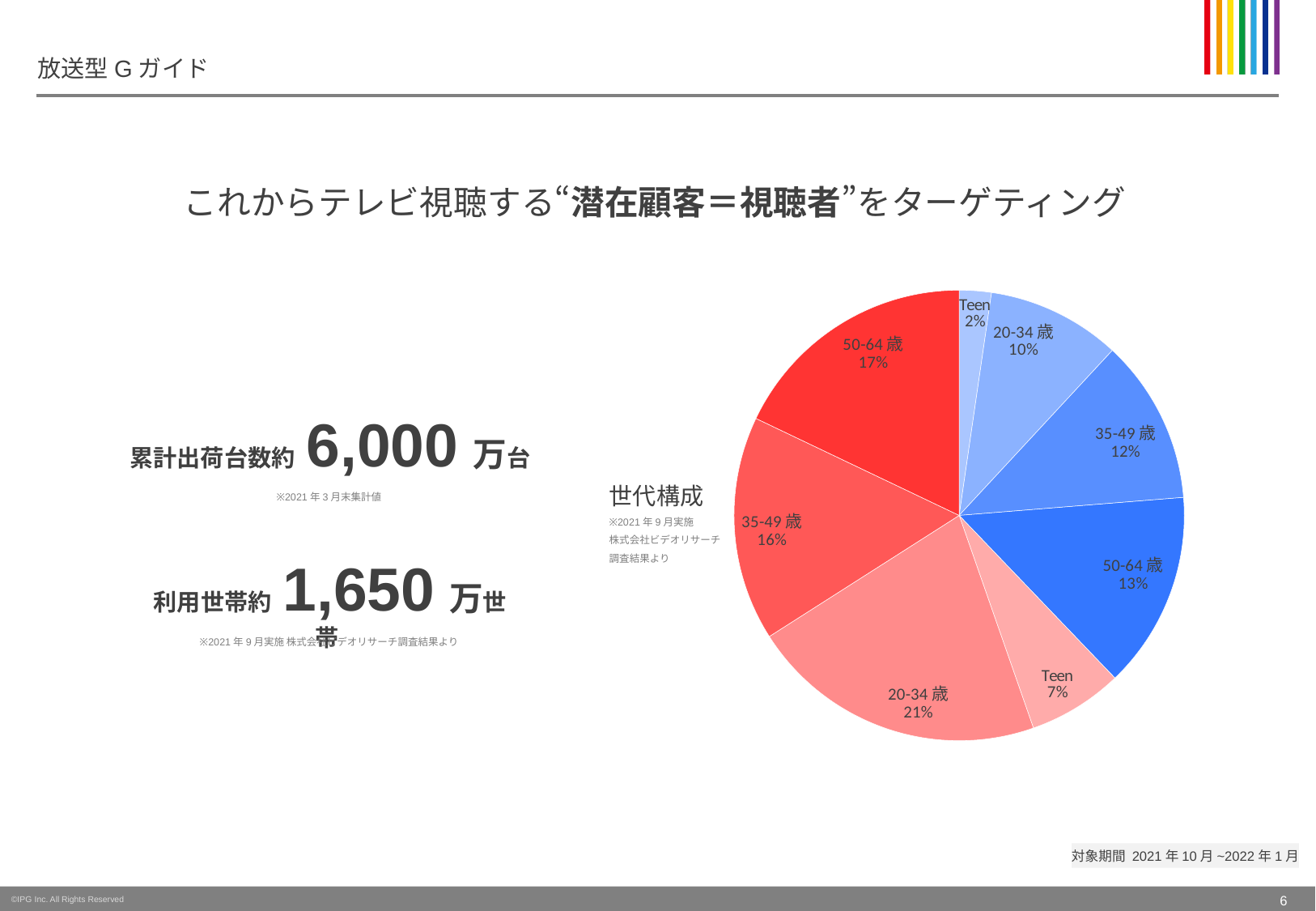

# 放送型Gガイド
これからテレビ視聴する“潜在顧客＝視聴者”をターゲティング

### Chart

| Category | 売上高 |
|---|---|
| Teen | 0.023 |
| 20-34歳 | 0.096 |
| 35-49歳 | 0.118 |
| 50-64歳 | 0.141 |
| Teen | 0.068 |
| 20-34歳 | 0.213 |
| 35-49歳 | 0.161 |
| 50-64歳 | 0.179 |
世代構成
※2021年9月実施
株式会社ビデオリサーチ調査結果より
累計出荷台数約 6,000万台
※2021年3月末集計値
利用世帯約 1,650万世帯
※2021年9月実施 株式会社ビデオリサーチ調査結果より
6
©IPG Inc. All Rights Reserved